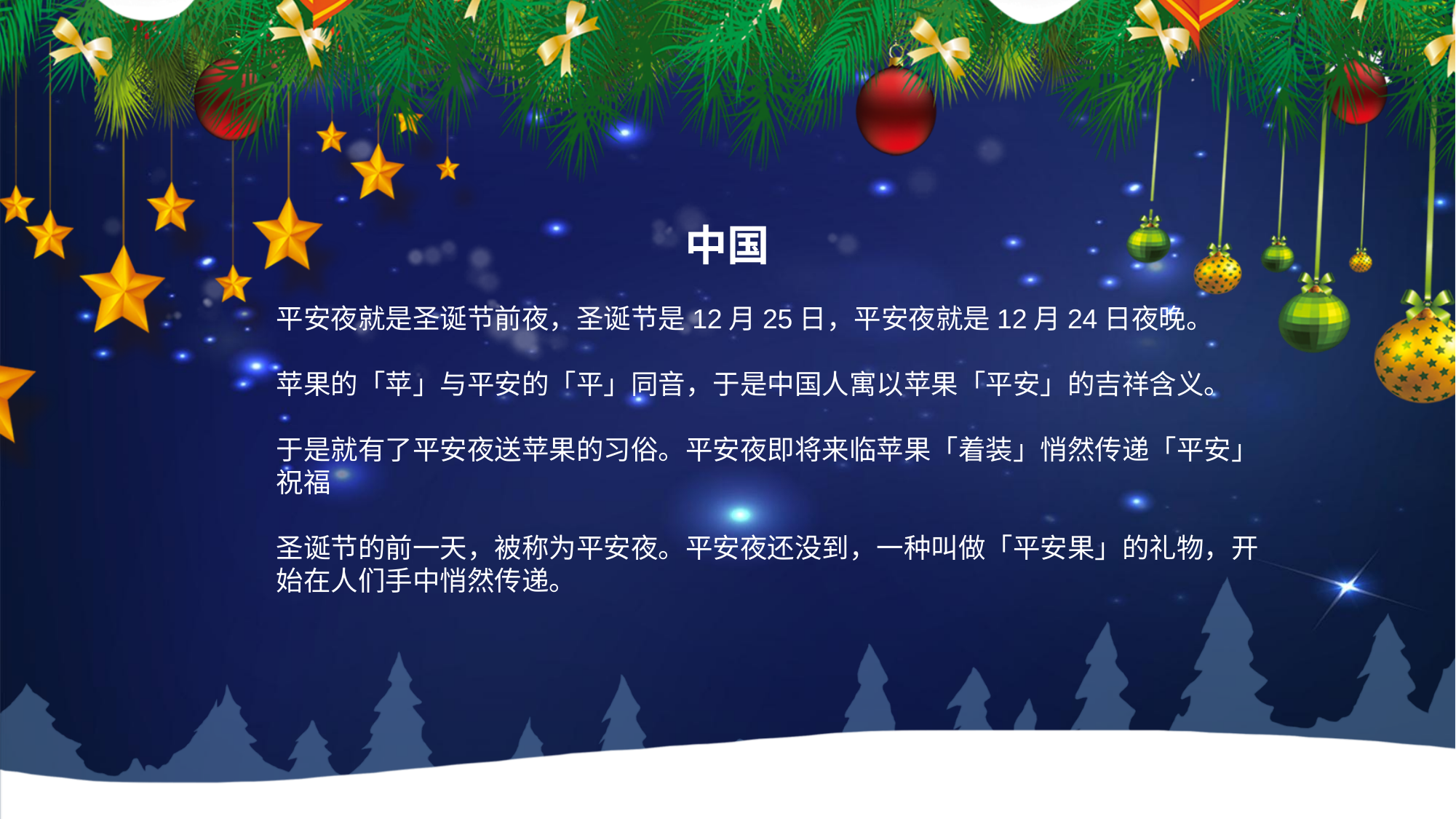

中国

平安夜就是圣诞节前夜，圣诞节是12月25日，平安夜就是12月24日夜晚。

苹果的「苹」与平安的「平」同音，于是中国人寓以苹果「平安」的吉祥含义。

于是就有了平安夜送苹果的习俗。平安夜即将来临苹果「着装」悄然传递「平安」祝福

圣诞节的前一天，被称为平安夜。平安夜还没到，一种叫做「平安果」的礼物，开始在人们手中悄然传递。